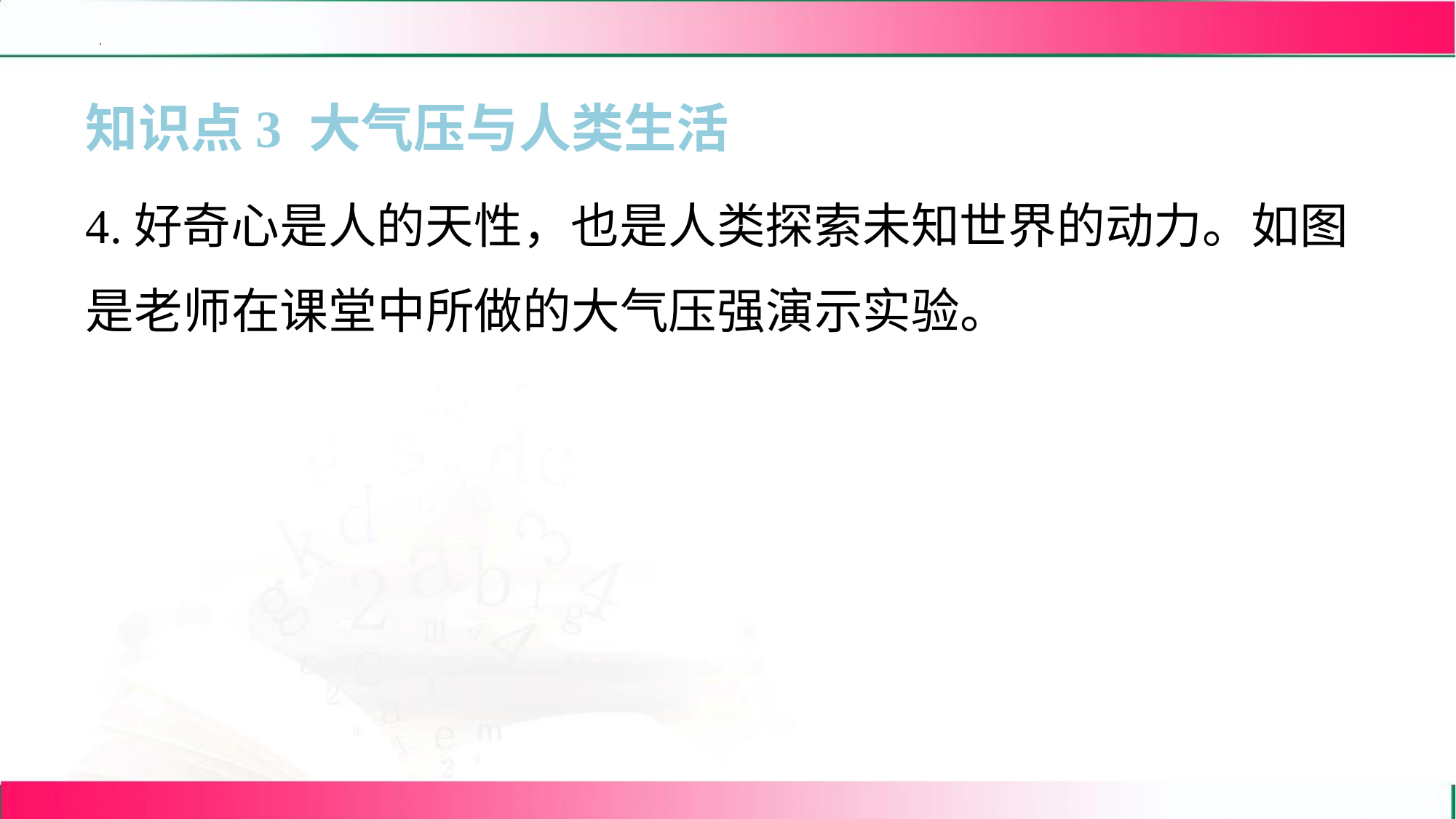

知识点3 大气压与人类生活
4.好奇心是人的天性，也是人类探索未知世界的动力。如图
是老师在课堂中所做的大气压强演示实验。